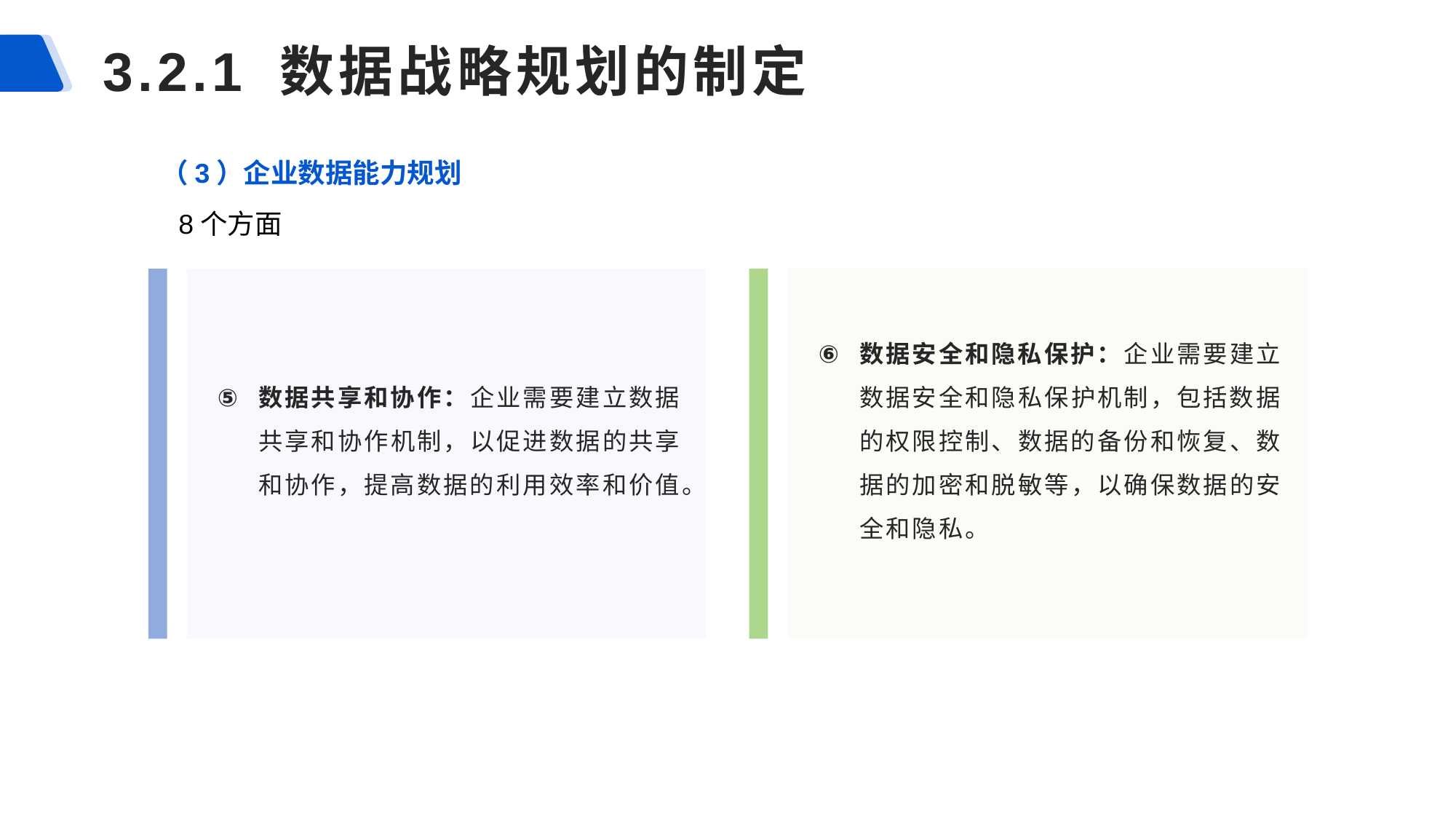

3.2.1 数据战略规划的制定
（3）企业数据能力规划
8个方面

数据共享和协作：企业需要建立数据共享和协作机制，以促进数据的共享和协作，提高数据的利用效率和价值。
数据安全和隐私保护：企业需要建立数据安全和隐私保护机制，包括数据的权限控制、数据的备份和恢复、数据的加密和脱敏等，以确保数据的安全和隐私。